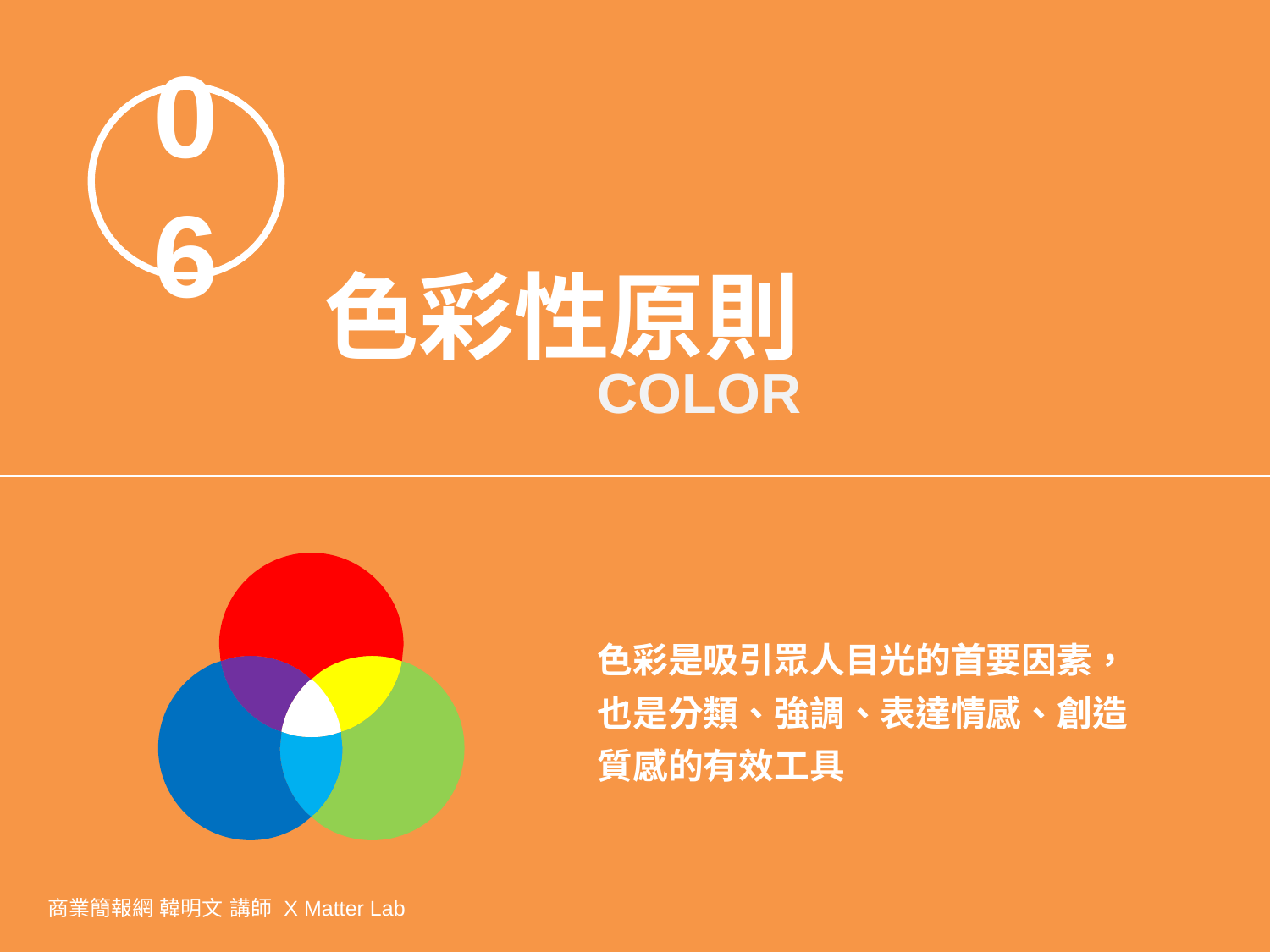

06
色彩性原則
COLOR

色彩是吸引眾人目光的首要因素，也是分類、強調、表達情感、創造質感的有效工具

商業簡報網 韓明文 講師 X Matter Lab